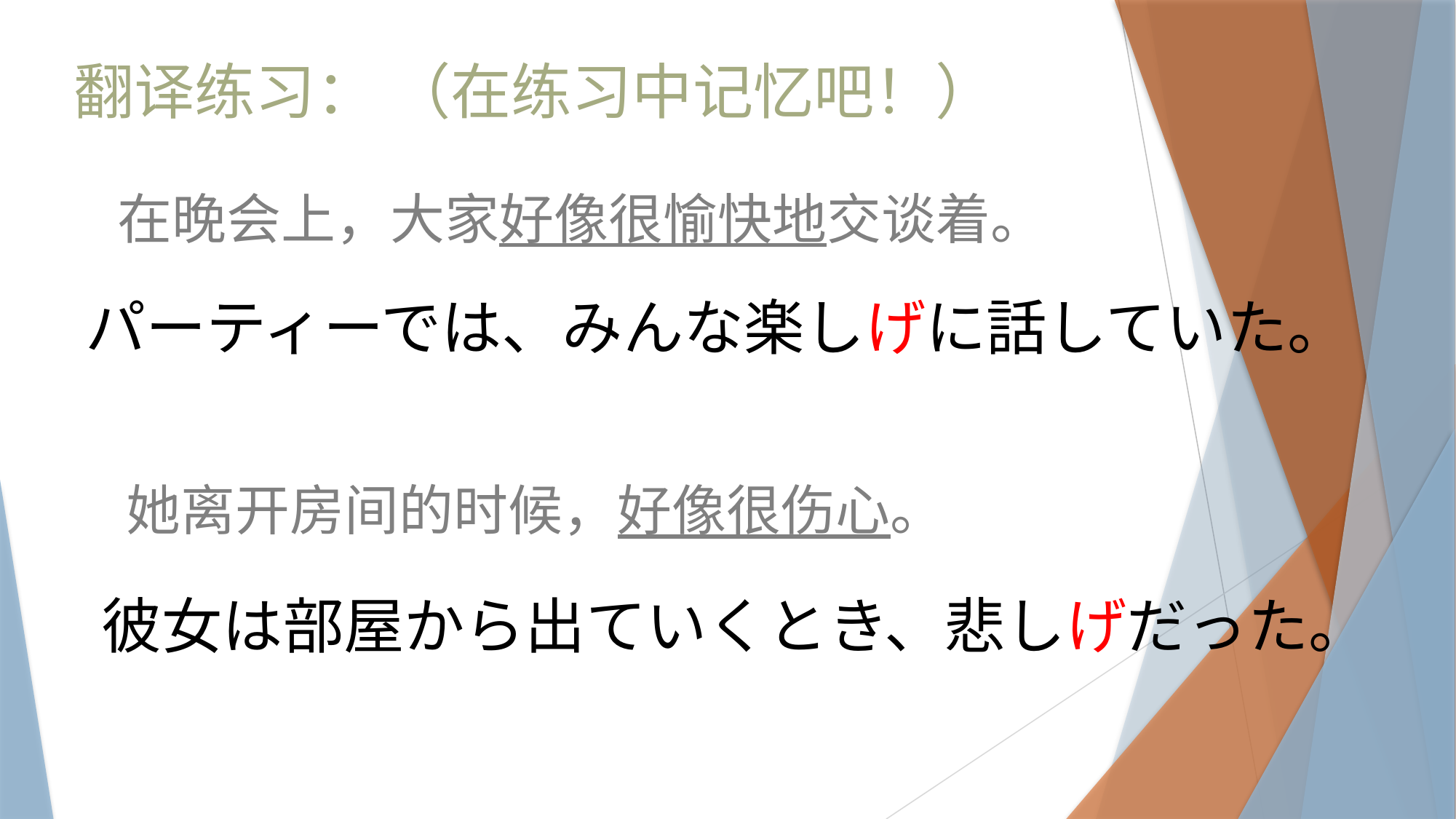

翻译练习： （在练习中记忆吧！）
在晚会上，大家好像很愉快地交谈着。
パーティーでは、みんな楽しげに話していた。
她离开房间的时候，好像很伤心。
彼女は部屋から出ていくとき、悲しげだった。